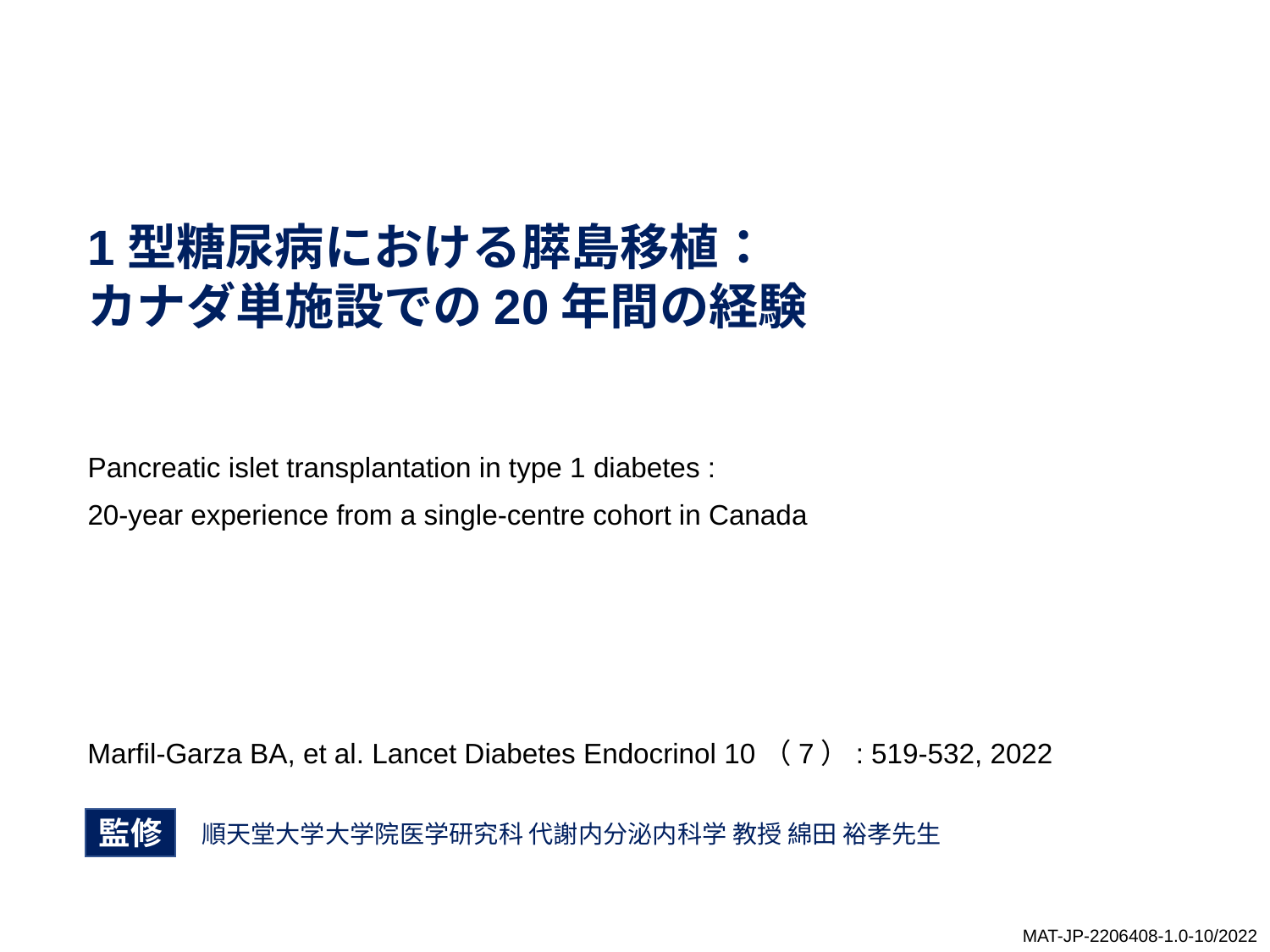

1型糖尿病における膵島移植：
カナダ単施設での20年間の経験
Pancreatic islet transplantation in type 1 diabetes :
20-year experience from a single-centre cohort in Canada
Marfil-Garza BA, et al. Lancet Diabetes Endocrinol 10（7）: 519-532, 2022
監修

順天堂大学大学院医学研究科 代謝内分泌内科学 教授 綿田 裕孝先生
MAT-JP-2206408-1.0-10/2022